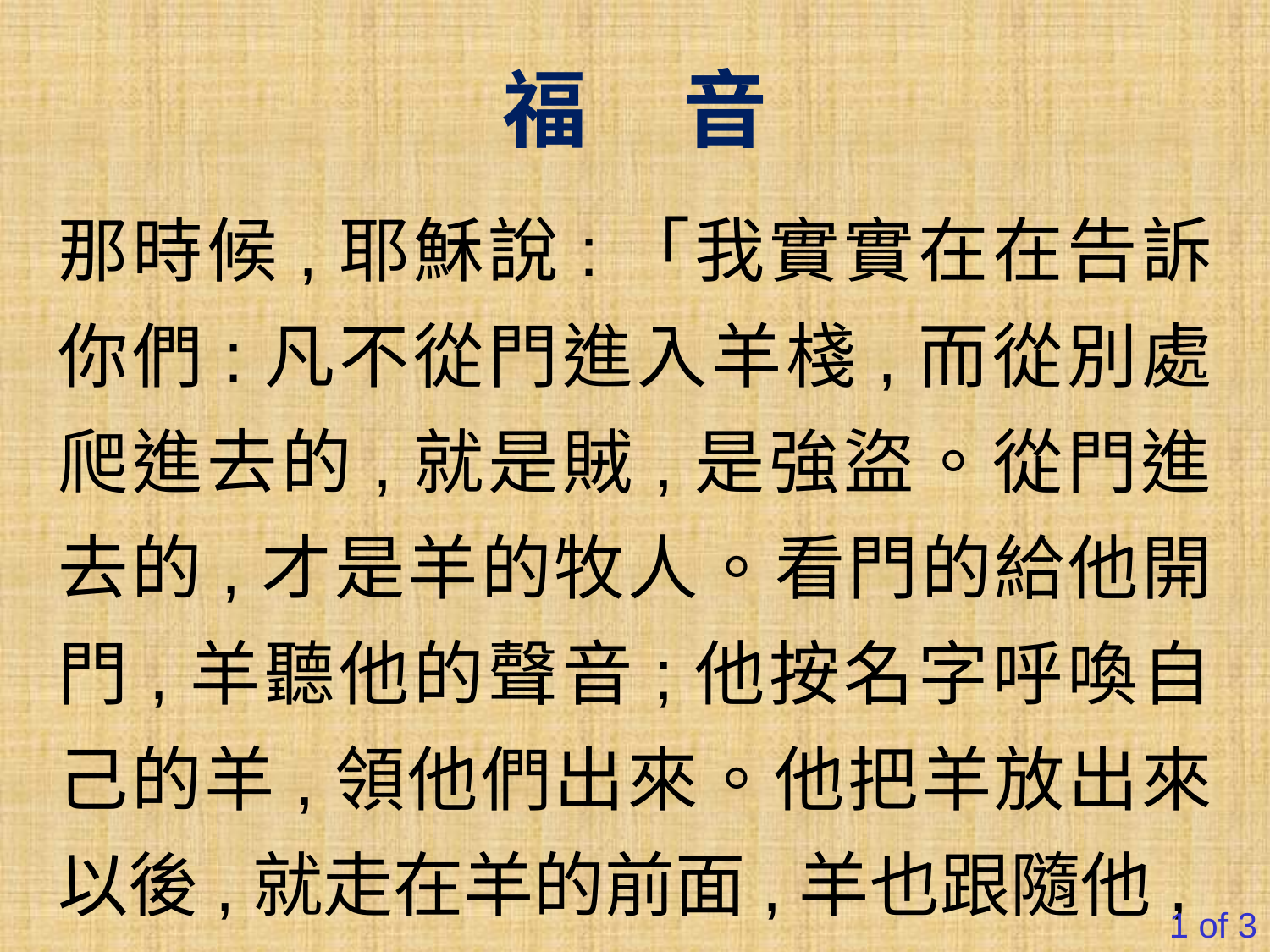

福     音

那時候,耶穌說:「我實實在在告訴你們:凡不從門進入羊棧,而從別處爬進去的,就是賊,是強盜。從門進去的,才是羊的牧人。看門的給他開門,羊聽他的聲音;他按名字呼喚自己的羊,領他們出來。他把羊放出來以後,就走在羊的前面,羊也跟隨他,
1 of 3